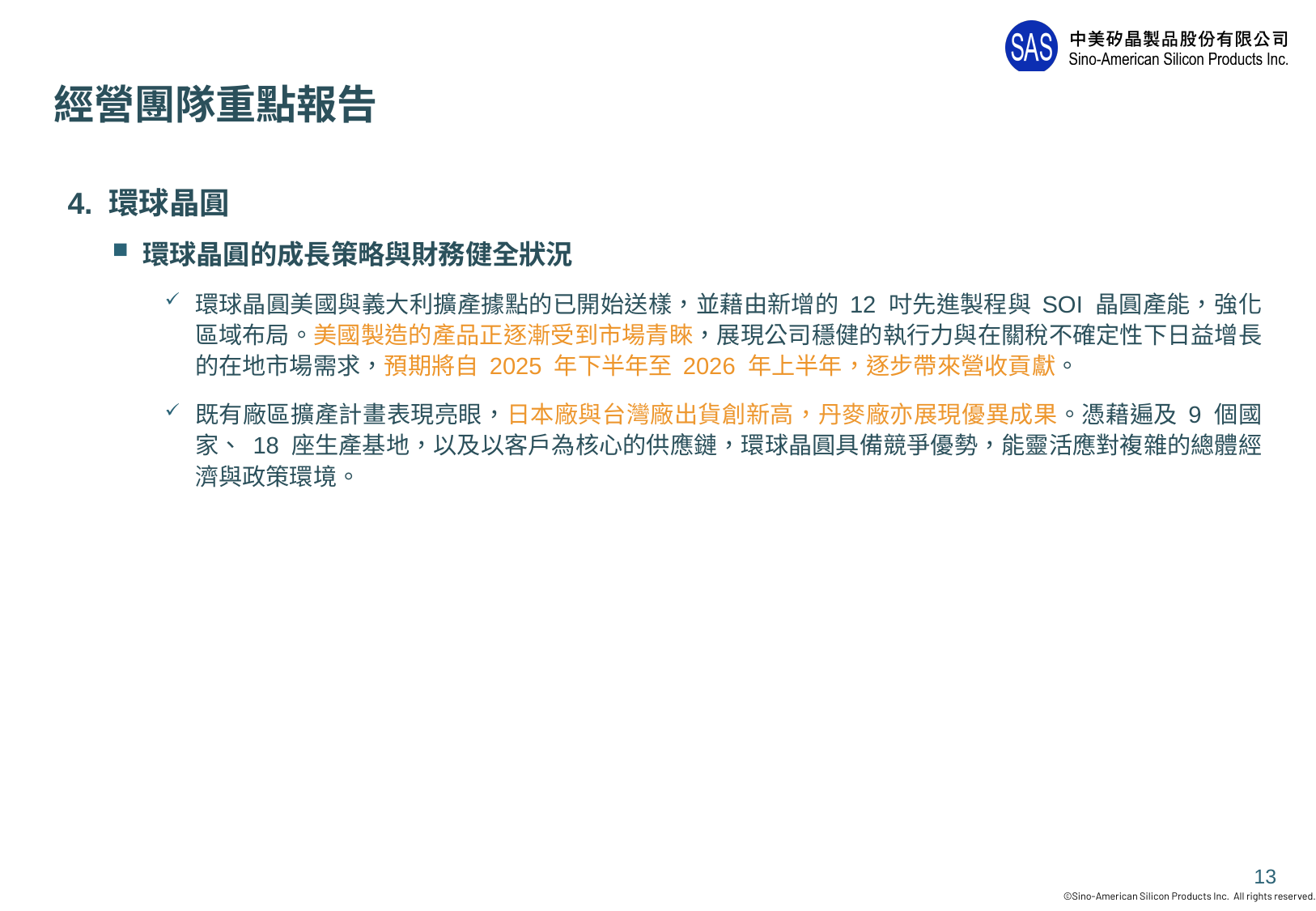

# 經營團隊重點報告
4. 環球晶圓
環球晶圓的成長策略與財務健全狀況
環球晶圓美國與義大利擴產據點的已開始送樣，並藉由新增的 12 吋先進製程與 SOI 晶圓產能，強化區域布局。美國製造的產品正逐漸受到市場青睞，展現公司穩健的執行力與在關稅不確定性下日益增長的在地市場需求，預期將自 2025 年下半年至 2026 年上半年，逐步帶來營收貢獻。
既有廠區擴產計畫表現亮眼，日本廠與台灣廠出貨創新高，丹麥廠亦展現優異成果。憑藉遍及 9 個國家、 18 座生產基地，以及以客戶為核心的供應鏈，環球晶圓具備競爭優勢，能靈活應對複雜的總體經濟與政策環境。

13